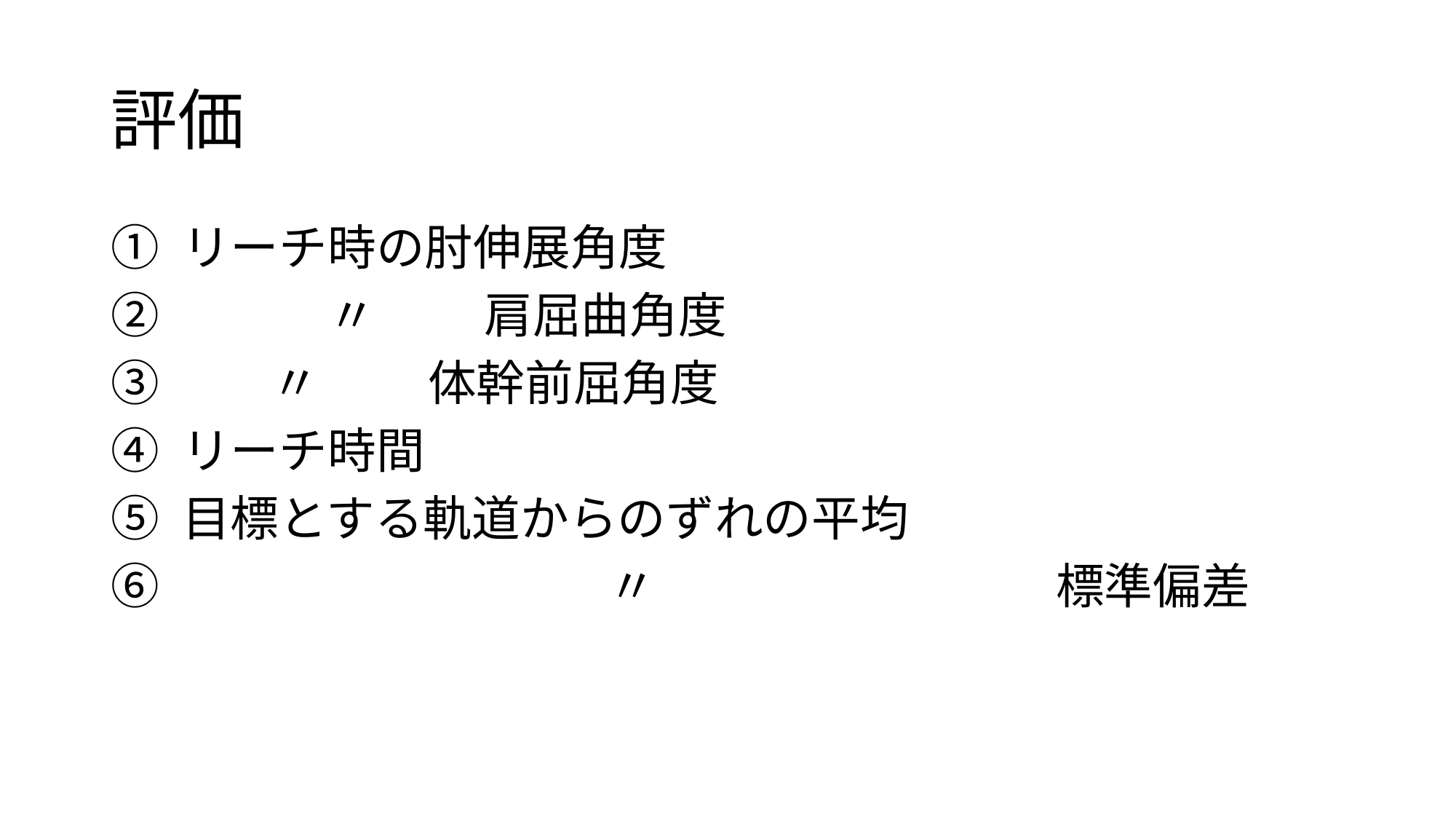

# 評価
① リーチ時の肘伸展角度
② 　　　〃　　 肩屈曲角度
        〃 　　体幹前屈角度
④ リーチ時間
⑤ 目標とする軌道からのずれの平均
⑥　　　　　　　　　〃　　　　　　　　 標準偏差